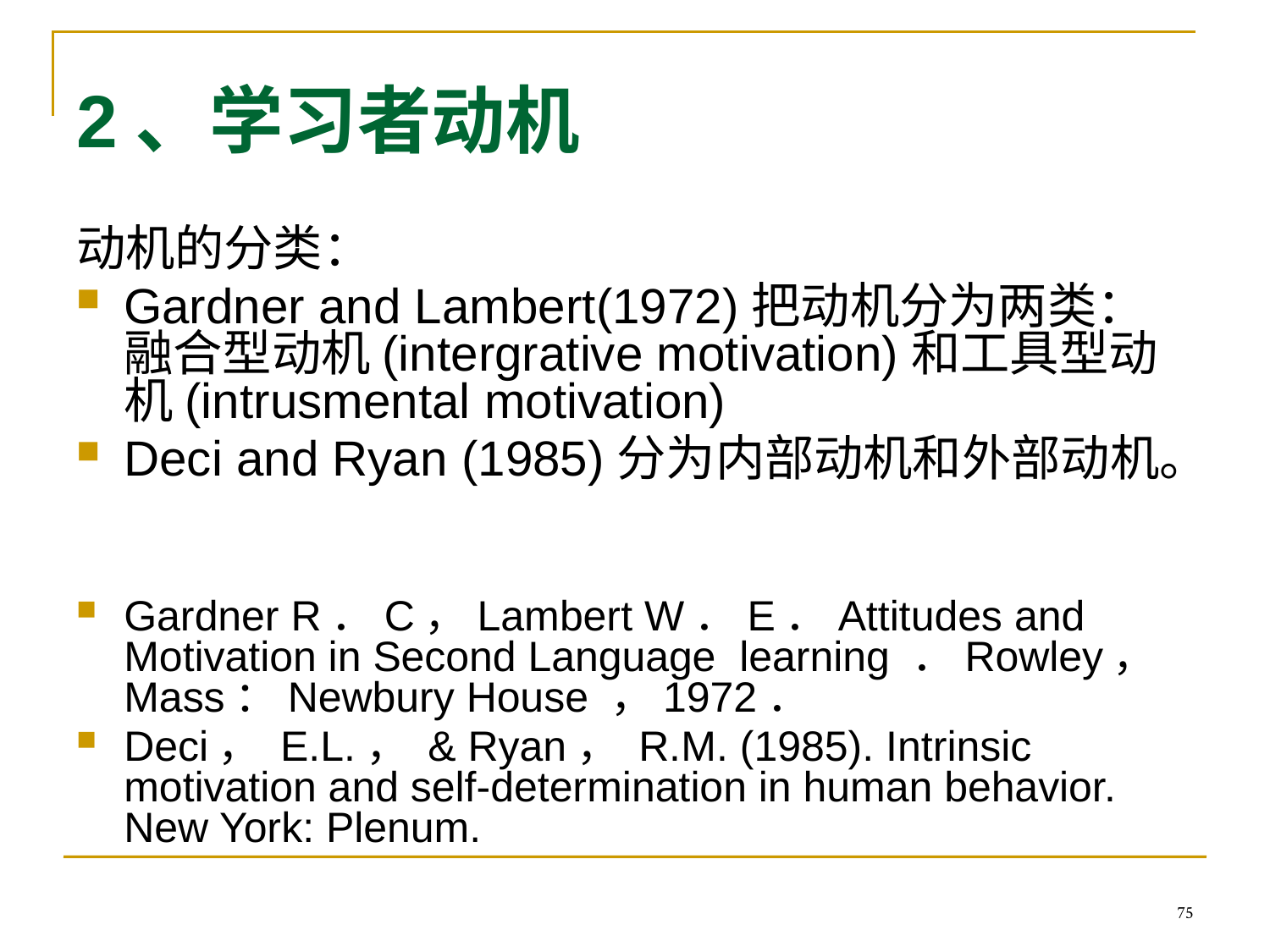

# 2、学习者动机
动机的分类：
Gardner and Lambert(1972)把动机分为两类：融合型动机(intergrative motivation)和工具型动机(intrusmental motivation)
Deci and Ryan (1985)分为内部动机和外部动机。

Gardner R．C，Lambert W．E．Attitudes and Motivation in Second Language  learning ．Rowley，Mass：Newbury House ，1972．
Deci， E.L.， & Ryan， R.M. (1985). Intrinsic motivation and self-determination in human behavior. New York: Plenum.

75